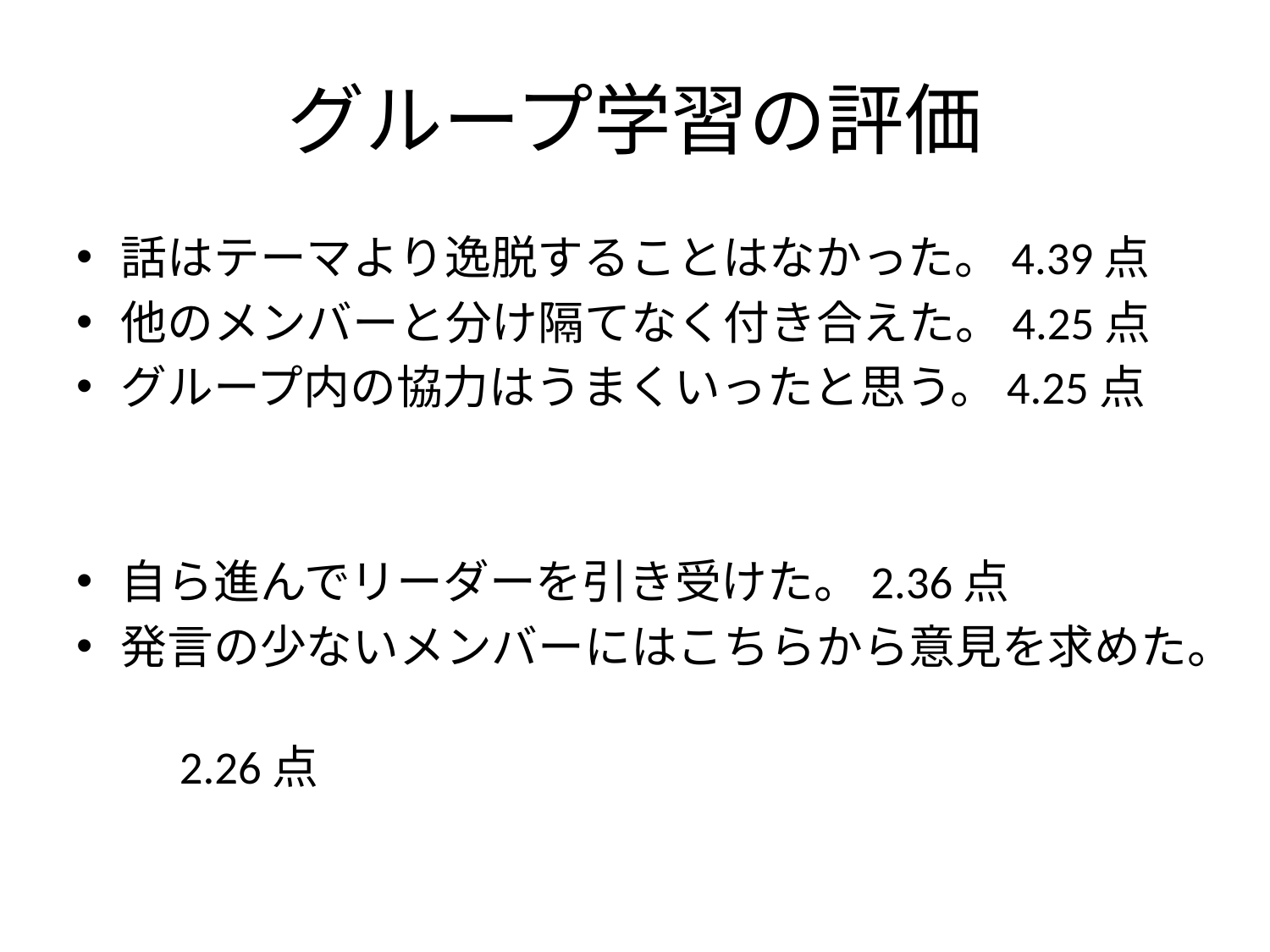

# グループ学習の評価
話はテーマより逸脱することはなかった。4.39点
他のメンバーと分け隔てなく付き合えた。4.25点
グループ内の協力はうまくいったと思う。4.25点

自ら進んでリーダーを引き受けた。2.36点
発言の少ないメンバーにはこちらから意見を求めた。
　　　　　　　　　　　　　　　　　　　　　　　　　　2.26点